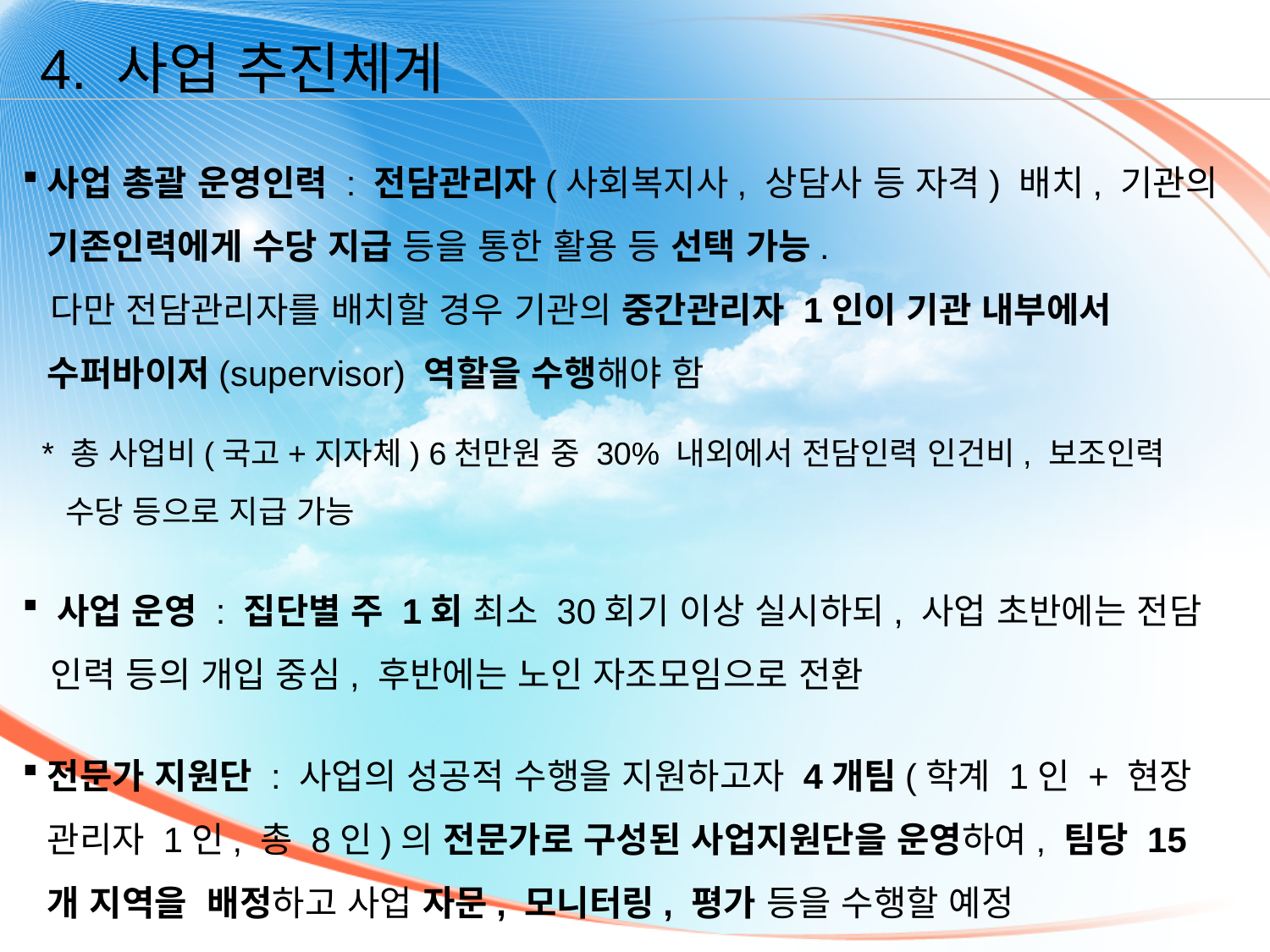

4. 사업 추진체계

사업 총괄 운영인력 : 전담관리자(사회복지사, 상담사 등 자격) 배치, 기관의 기존인력에게 수당 지급 등을 통한 활용 등 선택 가능.
  다만 전담관리자를 배치할 경우 기관의 중간관리자 1인이 기관 내부에서 수퍼바이저(supervisor) 역할을 수행해야 함

  * 총 사업비(국고+지자체) 6천만원 중 30% 내외에서 전담인력 인건비, 보조인력
    수당 등으로 지급 가능

 사업 운영 : 집단별 주 1회 최소 30회기 이상 실시하되, 사업 초반에는 전담
  인력 등의 개입 중심, 후반에는 노인 자조모임으로 전환

전문가 지원단 : 사업의 성공적 수행을 지원하고자 4개팀(학계 1인 + 현장 관리자 1인, 총 8인)의 전문가로 구성된 사업지원단을 운영하여, 팀당 15개 지역을  배정하고 사업 자문, 모니터링, 평가 등을 수행할 예정